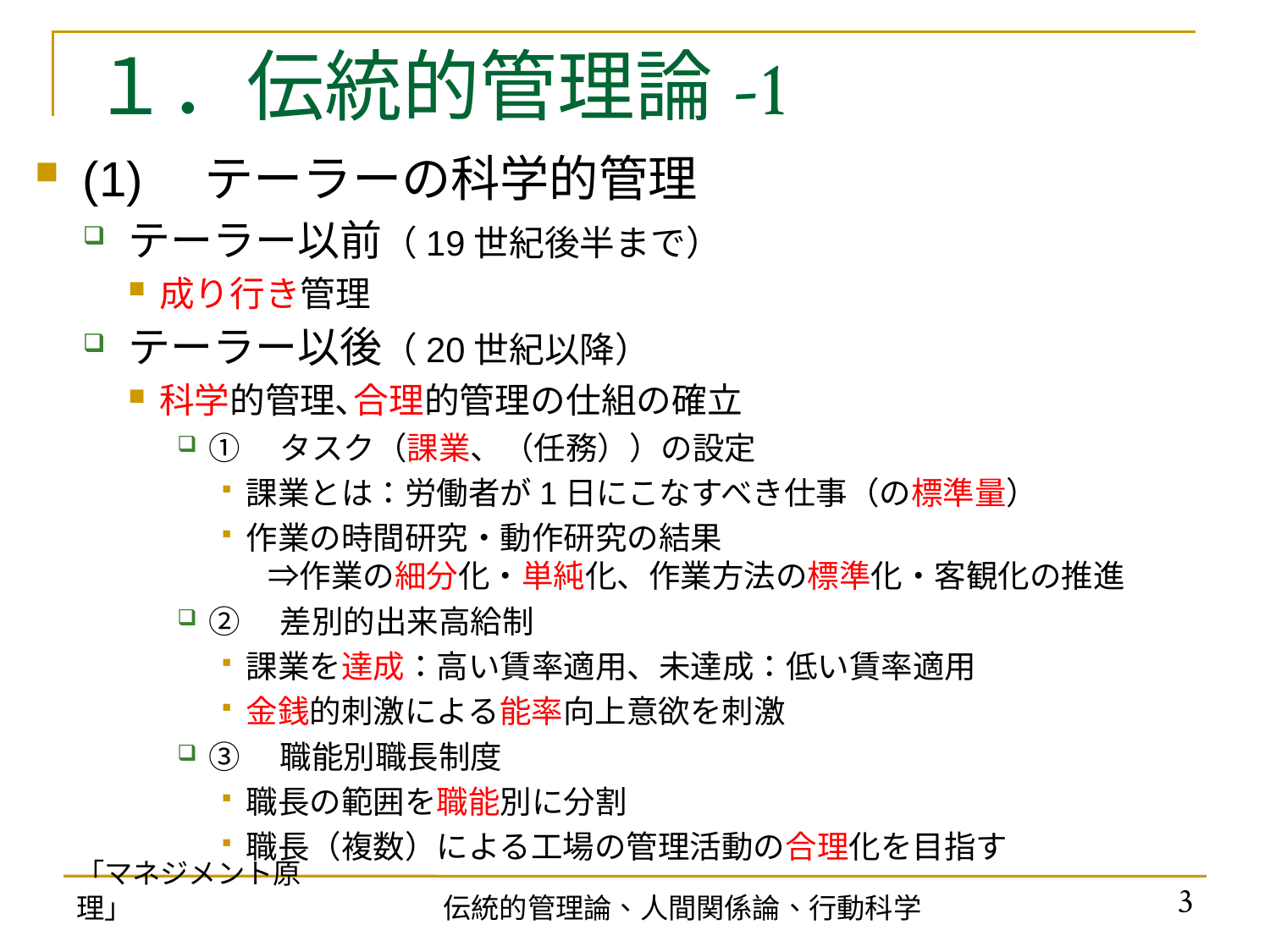

# １．伝統的管理論-1
(1)　テーラーの科学的管理
テーラー以前（19世紀後半まで）
成り行き管理
テーラー以後（20世紀以降）
科学的管理､合理的管理の仕組の確立
①　タスク（課業、（任務））の設定
課業とは：労働者が1日にこなすべき仕事（の標準量）
作業の時間研究・動作研究の結果
 　⇒作業の細分化・単純化、作業方法の標準化・客観化の推進
②　差別的出来高給制
課業を達成：高い賃率適用、未達成：低い賃率適用
金銭的刺激による能率向上意欲を刺激
③　職能別職長制度
職長の範囲を職能別に分割
職長（複数）による工場の管理活動の合理化を目指す
「マネジメント原理」
3
伝統的管理論、人間関係論、行動科学